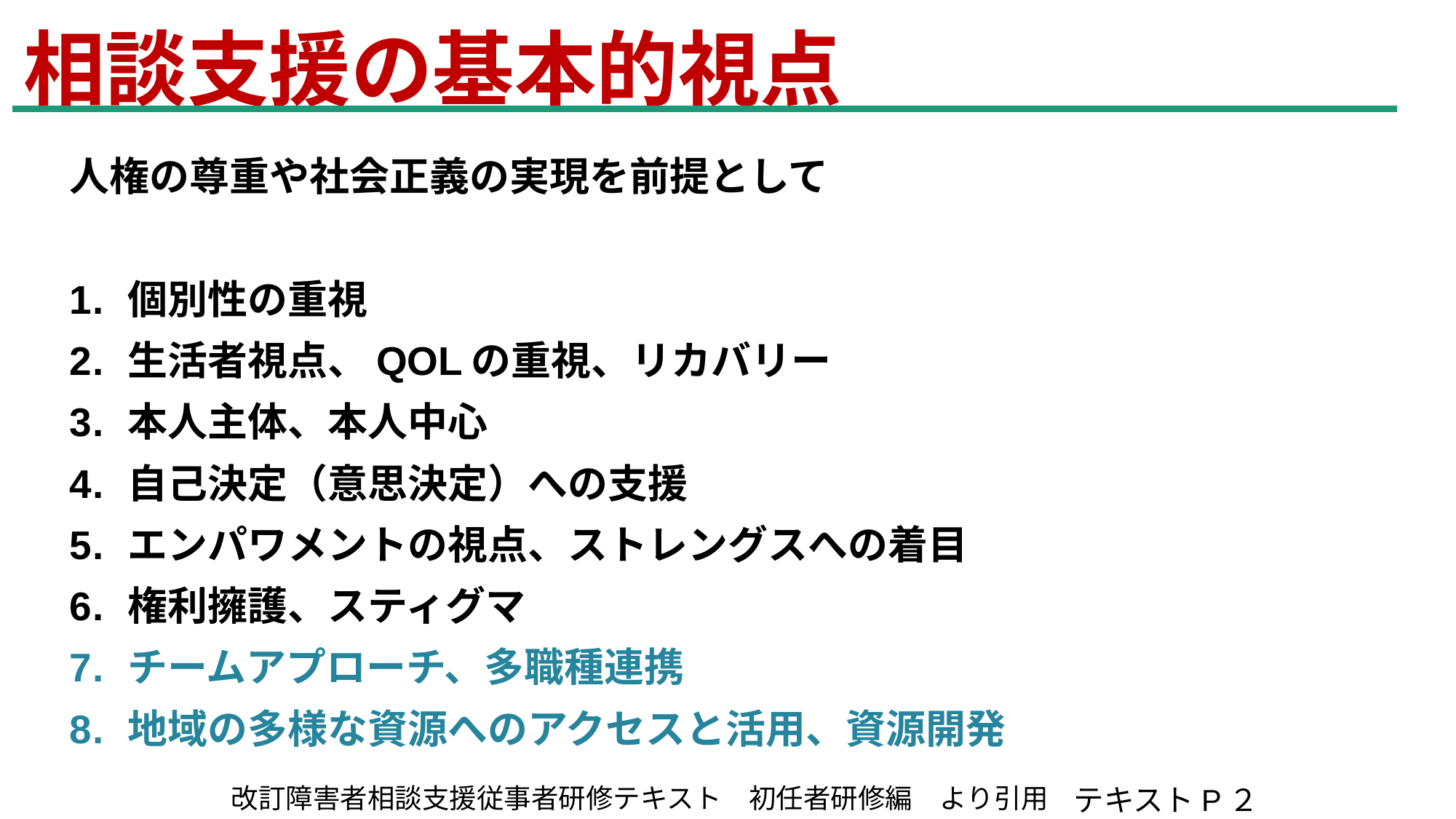

# 相談支援の基本的視点
人権の尊重や社会正義の実現を前提として

個別性の重視
生活者視点、QOLの重視、リカバリー
本人主体、本人中心
自己決定（意思決定）への支援
エンパワメントの視点、ストレングスへの着目
権利擁護、スティグマ
チームアプローチ、多職種連携
地域の多様な資源へのアクセスと活用、資源開発
改訂障害者相談支援従事者研修テキスト　初任者研修編　より引用
テキストP２１３